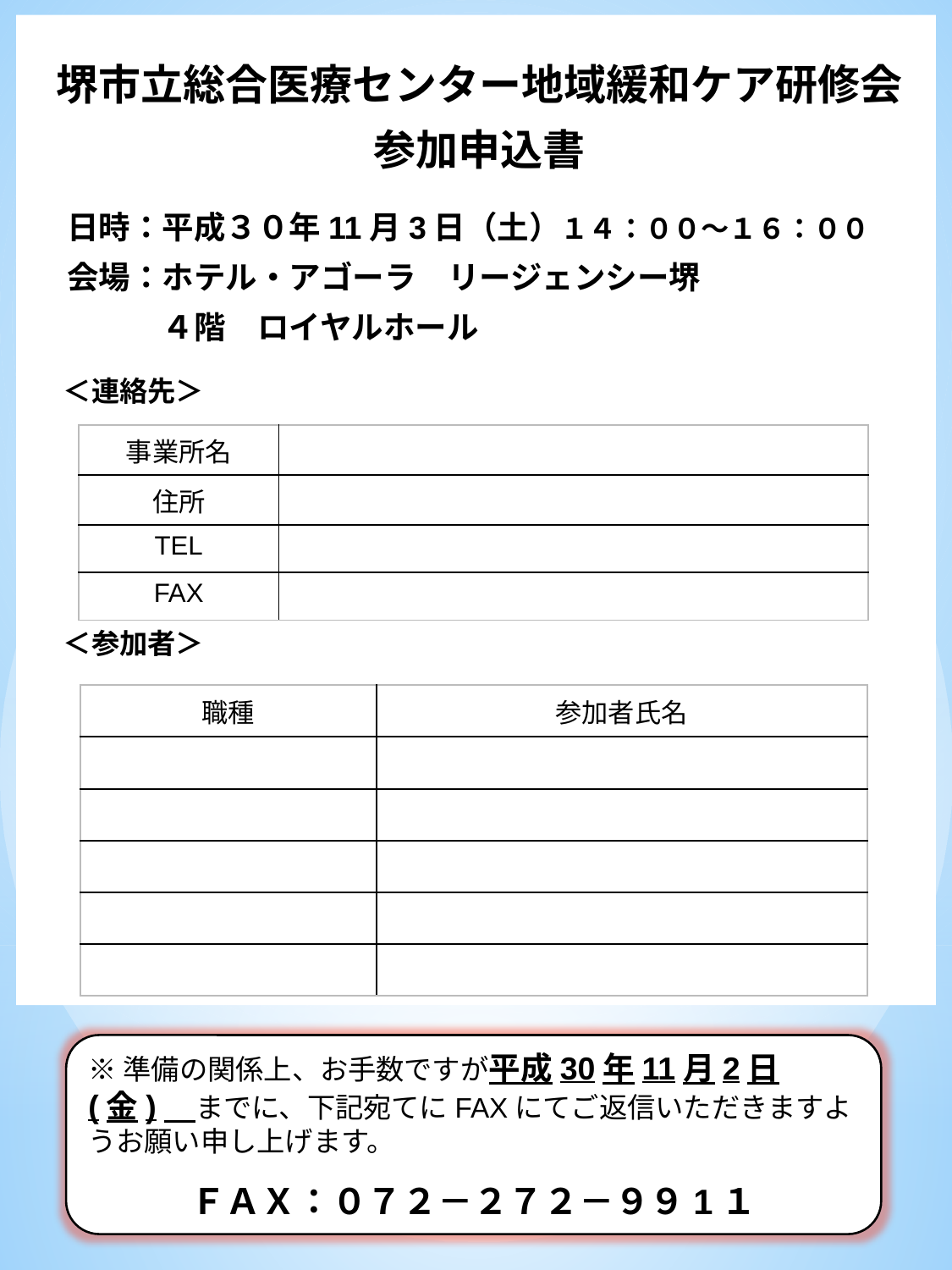

堺市立総合医療センター地域緩和ケア研修会
参加申込書

　日時：平成３０年11月3日（土）１４：００～１６：００
　会場：ホテル・アゴーラ　リージェンシー堺
　　　　４階　ロイヤルホール

　＜連絡先＞

　＜参加者＞

| 事業所名 |  |
| --- | --- |
| 住所 |  |
| TEL |  |
| FAX |  |
| 職種 | 参加者氏名 |
| --- | --- |
|  |  |
|  |  |
|  |  |
|  |  |
|  |  |
※準備の関係上、お手数ですが平成30年11月2日(金)　までに、下記宛てにFAXにてご返信いただきますようお願い申し上げます。

ＦＡＸ：０７２－２７２－９９1１